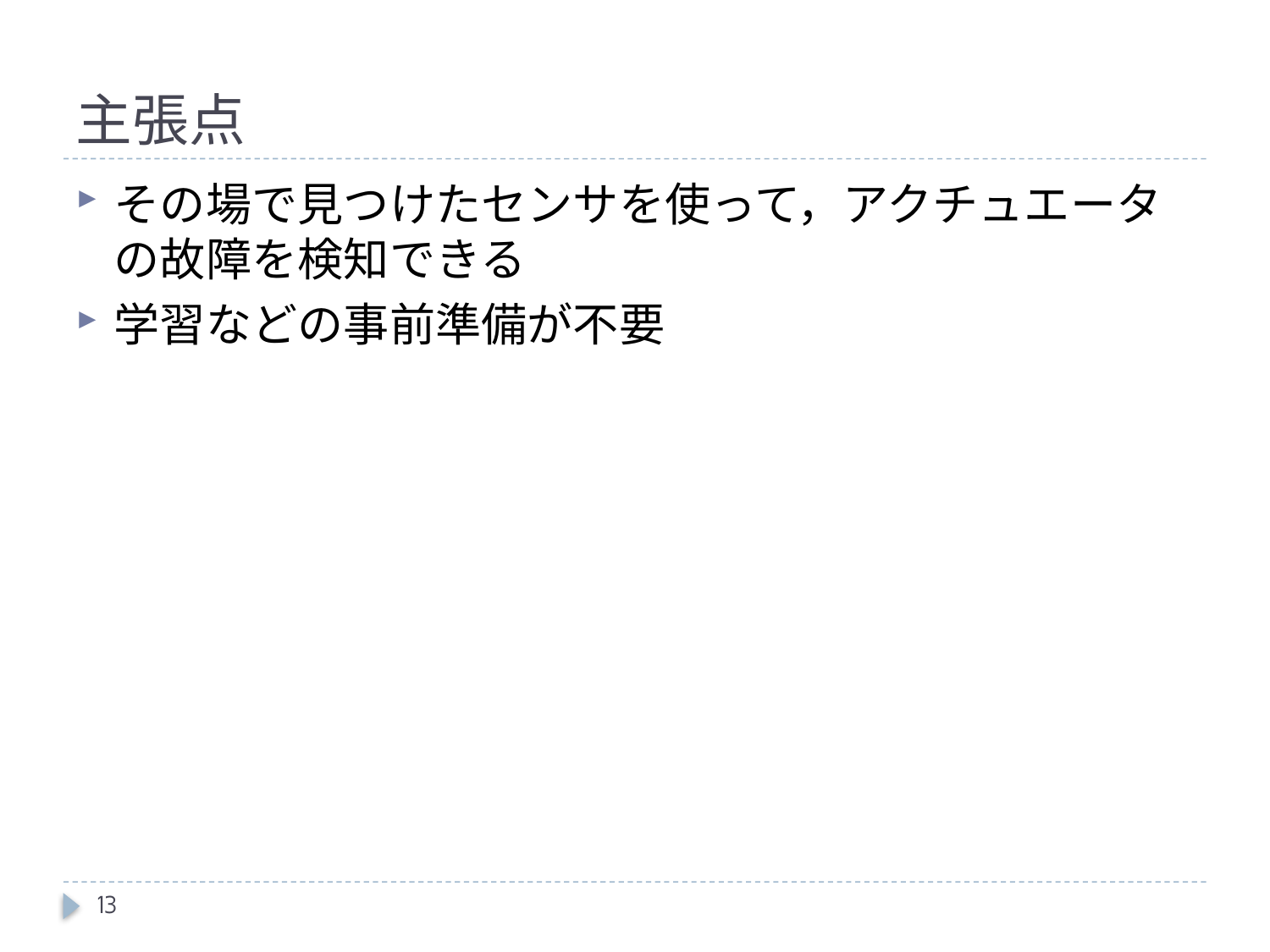

# 主張点
その場で見つけたセンサを使って，アクチュエータの故障を検知できる
学習などの事前準備が不要
13